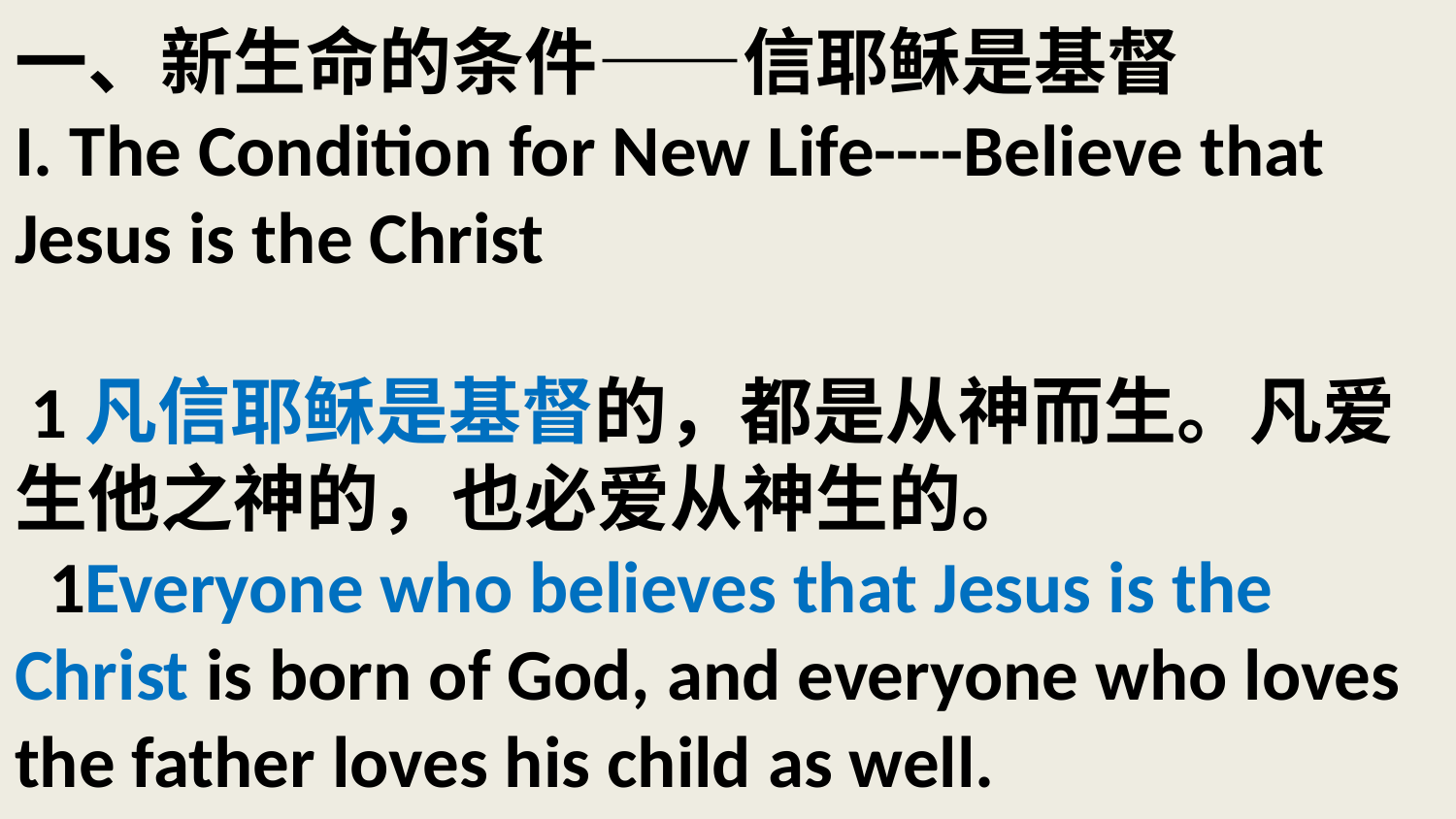

# 一、新生命的条件——信耶稣是基督 I. The Condition for New Life----Believe that Jesus is the Christ 1凡信耶稣是基督的，都是从神而生。凡爱生他之神的，也必爱从神生的。 1Everyone who believes that Jesus is the Christ is born of God, and everyone who loves the father loves his child as well.